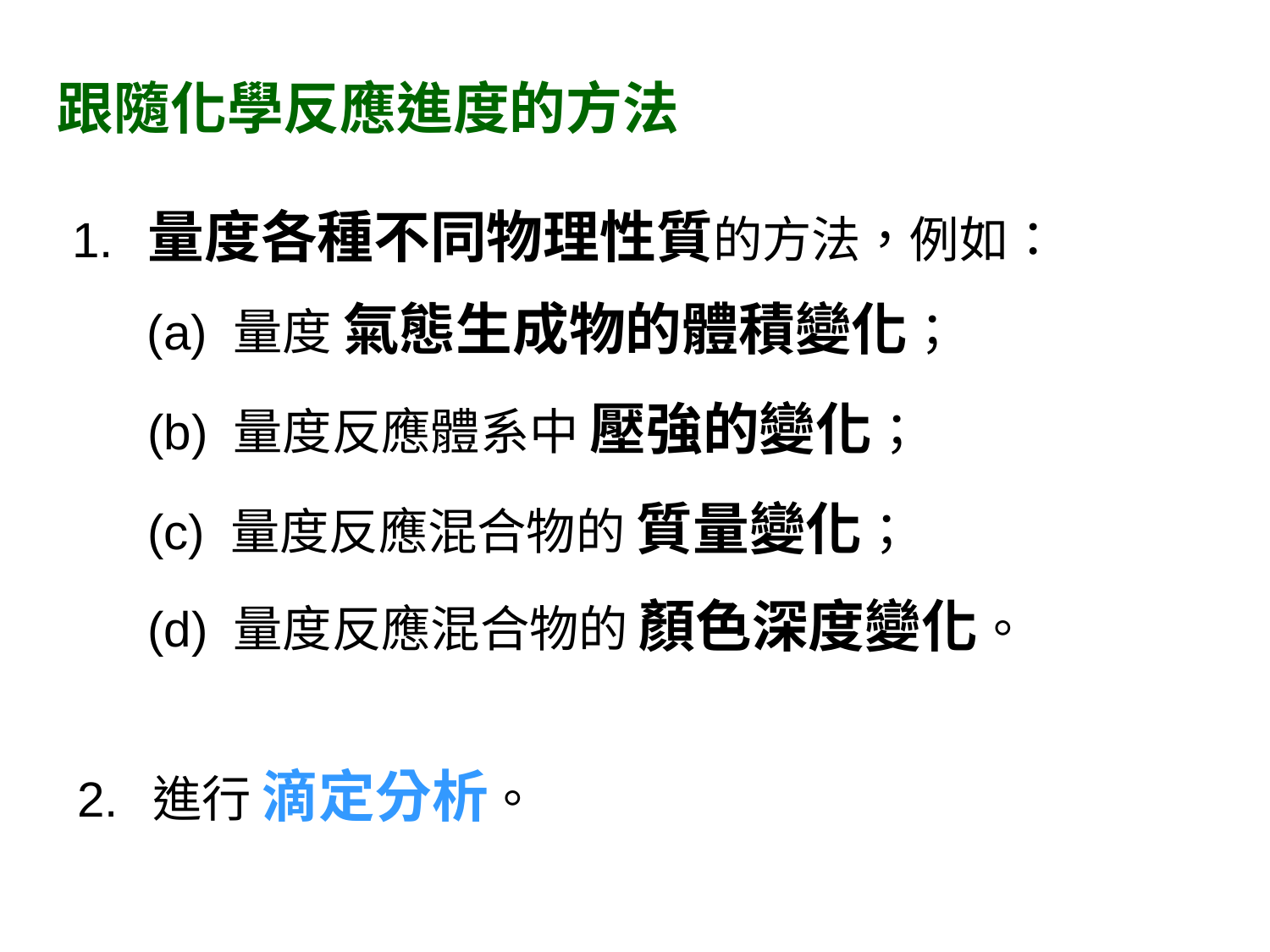

跟隨化學反應進度的方法
1. 	量度各種不同物理性質的方法，例如：
(a) 量度 氣態生成物的體積變化；
(b) 量度反應體系中 壓強的變化；
(c) 量度反應混合物的 質量變化；
(d) 量度反應混合物的 顏色深度變化。
2. 	進行 滴定分析。